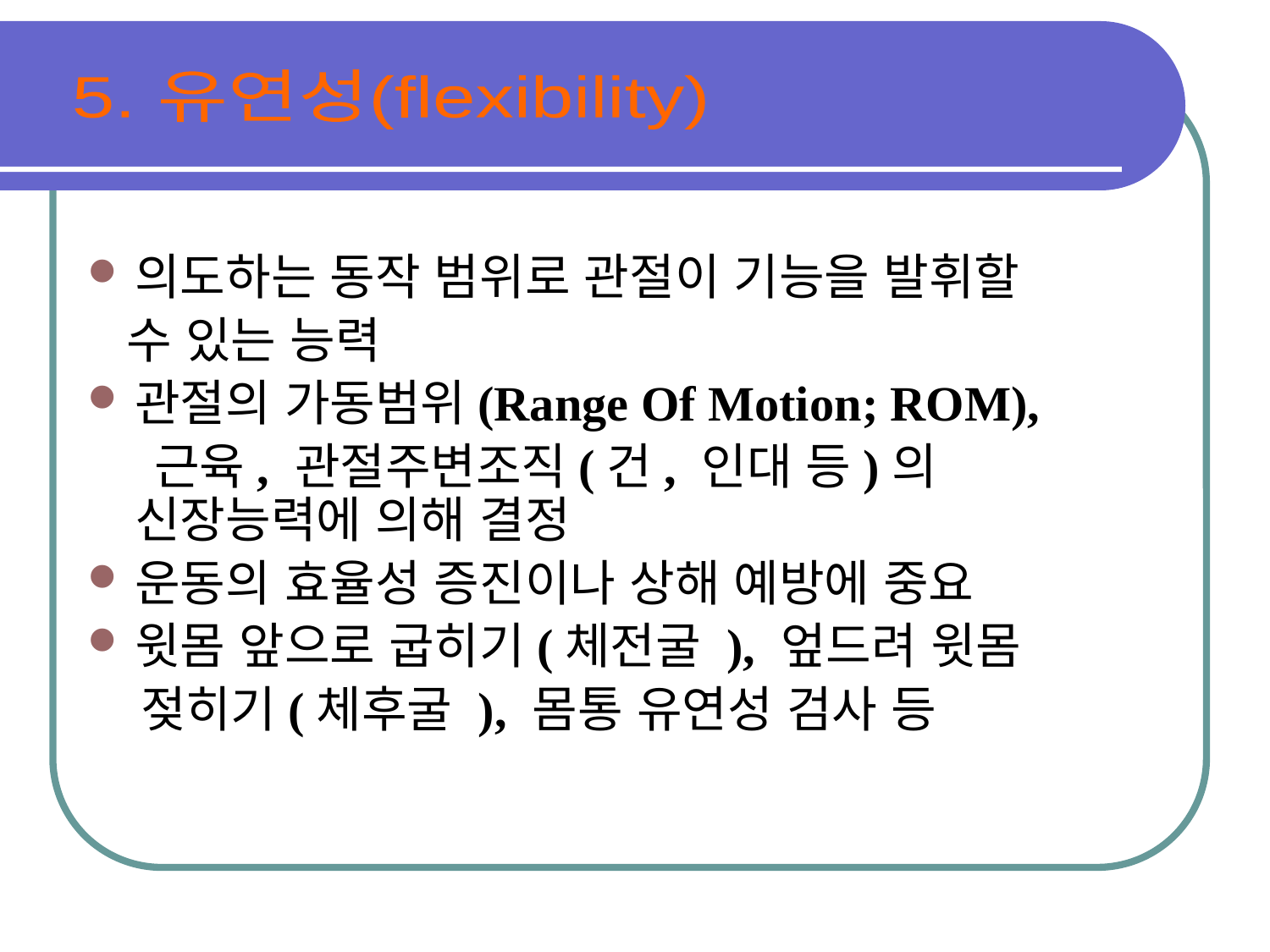

5. 유연성(flexibility)
의도하는 동작 범위로 관절이 기능을 발휘할
  수 있는 능력
관절의 가동범위(Range Of Motion; ROM),
    근육, 관절주변조직(건, 인대 등)의 신장능력에 의해 결정
운동의 효율성 증진이나 상해 예방에 중요
윗몸 앞으로 굽히기(체전굴 ), 엎드려 윗몸
   젖히기(체후굴 ), 몸통 유연성 검사 등